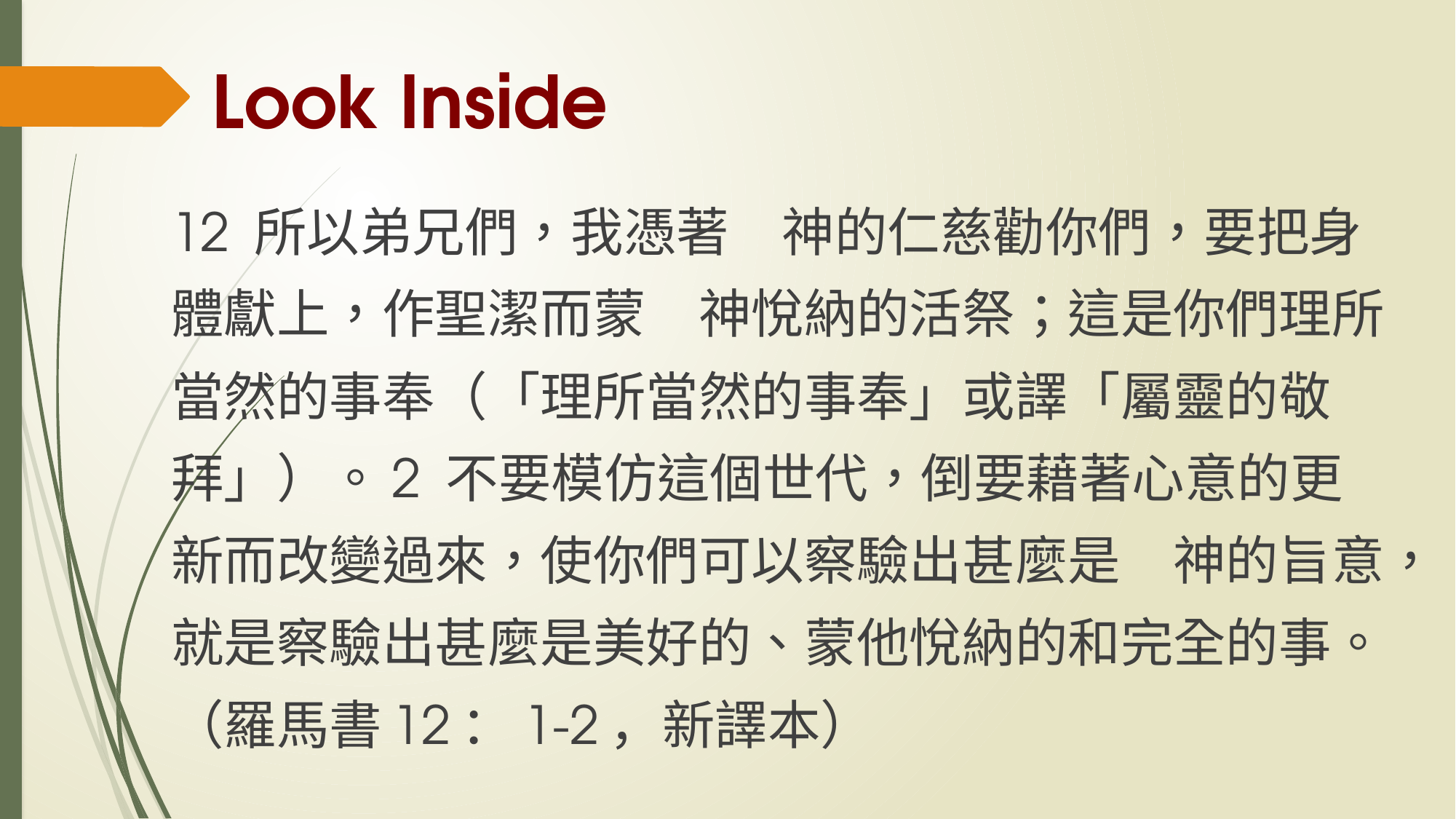

# Look Inside
12 所以弟兄們，我憑著　神的仁慈勸你們，要把身體獻上，作聖潔而蒙　神悅納的活祭；這是你們理所當然的事奉（「理所當然的事奉」或譯「屬靈的敬拜」）。2 不要模仿這個世代，倒要藉著心意的更新而改變過來，使你們可以察驗出甚麼是　神的旨意，就是察驗出甚麼是美好的、蒙他悅納的和完全的事。（羅馬書12：1-2，新譯本）